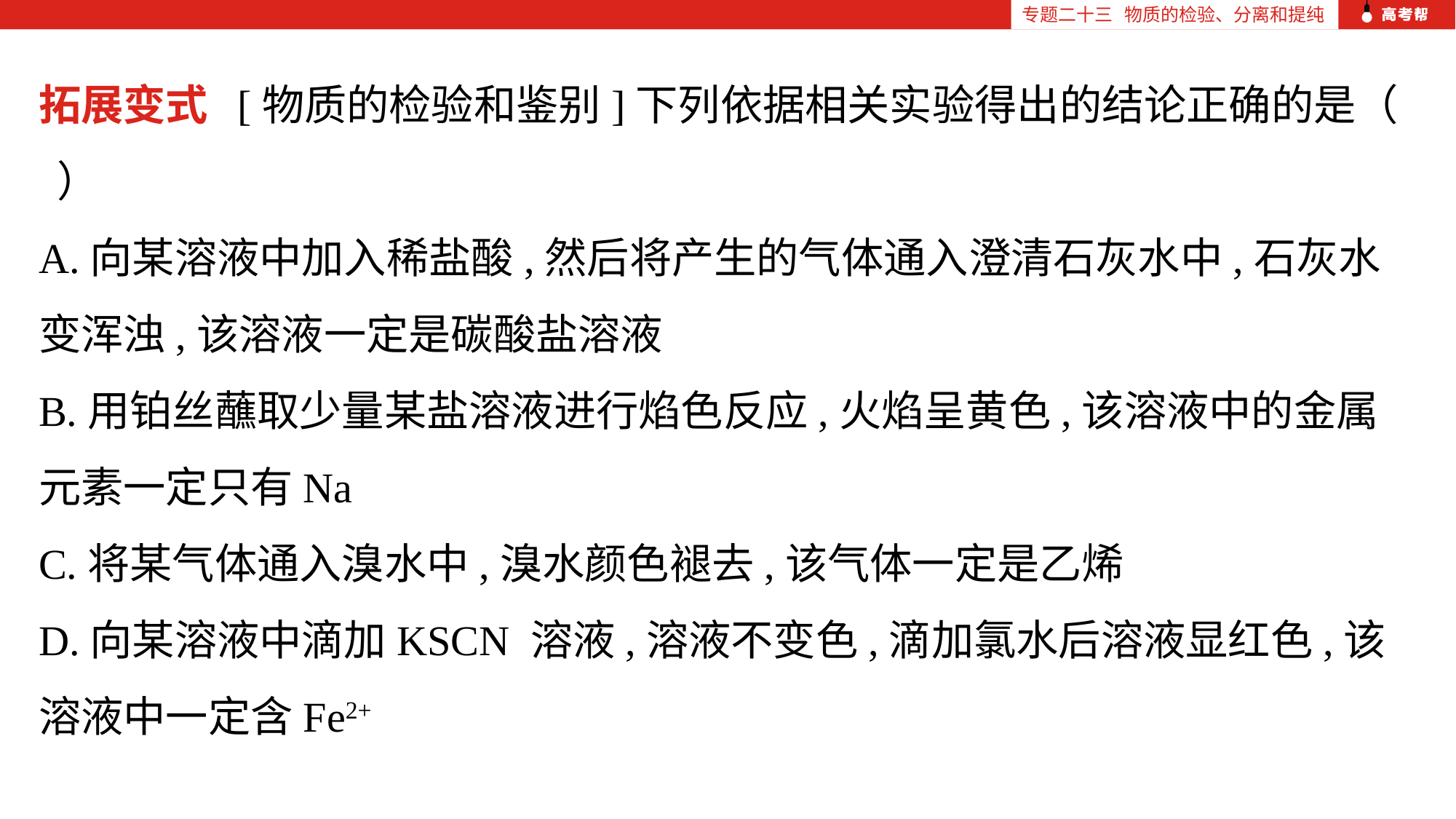

专题二十三   物质的检验、分离和提纯

拓展变式  [物质的检验和鉴别]下列依据相关实验得出的结论正确的是（    ）
A.向某溶液中加入稀盐酸,然后将产生的气体通入澄清石灰水中,石灰水变浑浊,该溶液一定是碳酸盐溶液
B.用铂丝蘸取少量某盐溶液进行焰色反应,火焰呈黄色,该溶液中的金属元素一定只有Na
C.将某气体通入溴水中,溴水颜色褪去,该气体一定是乙烯
D.向某溶液中滴加KSCN 溶液,溶液不变色,滴加氯水后溶液显红色,该溶液中一定含Fe2+